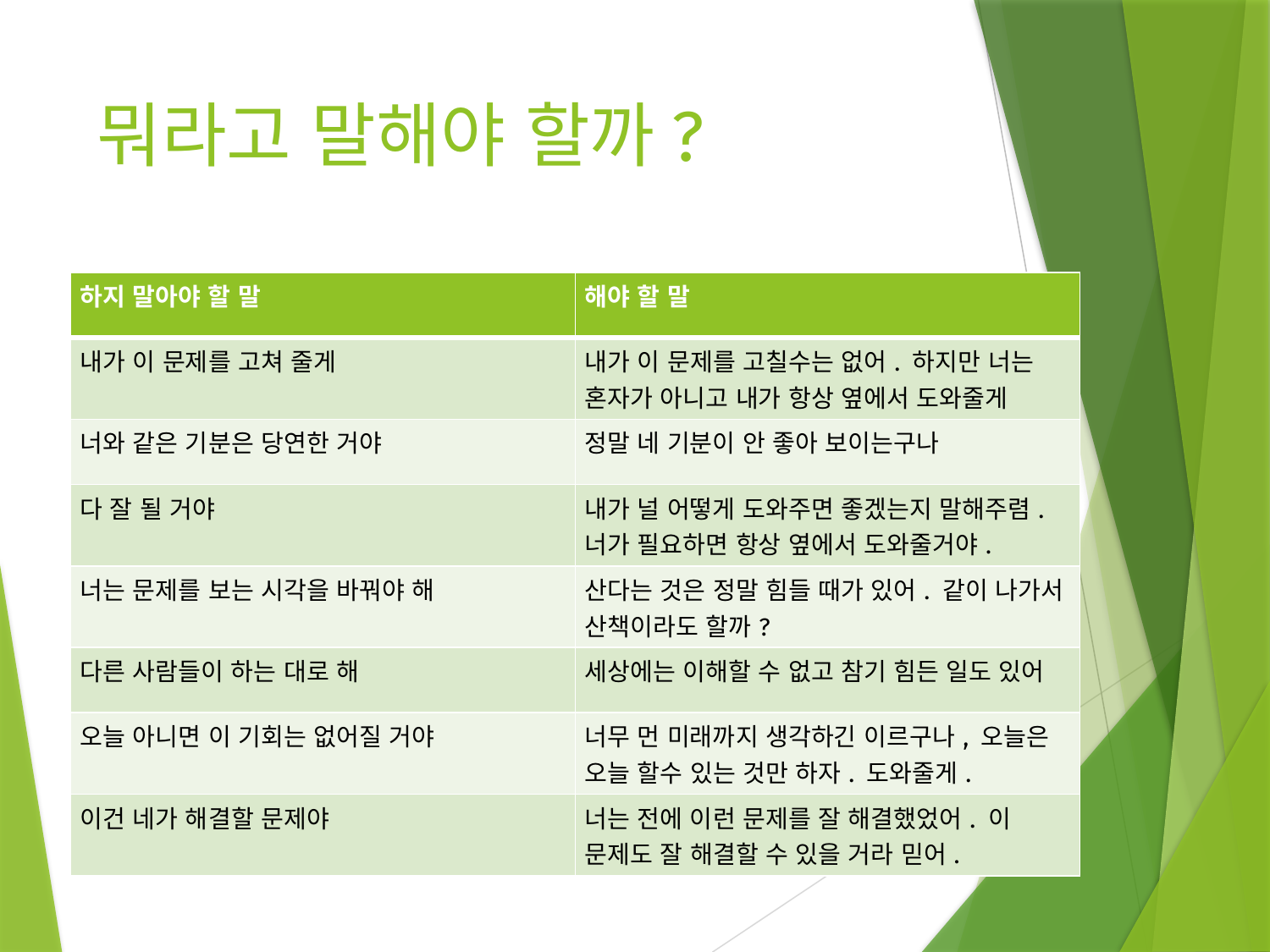

# 뭐라고 말해야 할까?
| 하지 말아야 할 말 | 해야 할 말 |
| --- | --- |
| 내가 이 문제를 고쳐 줄게 | 내가 이 문제를 고칠수는 없어. 하지만 너는 혼자가 아니고 내가 항상 옆에서 도와줄게 |
| 너와 같은 기분은 당연한 거야 | 정말 네 기분이 안 좋아 보이는구나 |
| 다 잘 될 거야 | 내가 널 어떻게 도와주면 좋겠는지 말해주렴. 너가 필요하면 항상 옆에서 도와줄거야. |
| 너는 문제를 보는 시각을 바꿔야 해 | 산다는 것은 정말 힘들 때가 있어. 같이 나가서 산책이라도 할까? |
| 다른 사람들이 하는 대로 해 | 세상에는 이해할 수 없고 참기 힘든 일도 있어 |
| 오늘 아니면 이 기회는 없어질 거야 | 너무 먼 미래까지 생각하긴 이르구나, 오늘은 오늘 할수 있는 것만 하자. 도와줄게. |
| 이건 네가 해결할 문제야 | 너는 전에 이런 문제를 잘 해결했었어. 이 문제도 잘 해결할 수 있을 거라 믿어. |